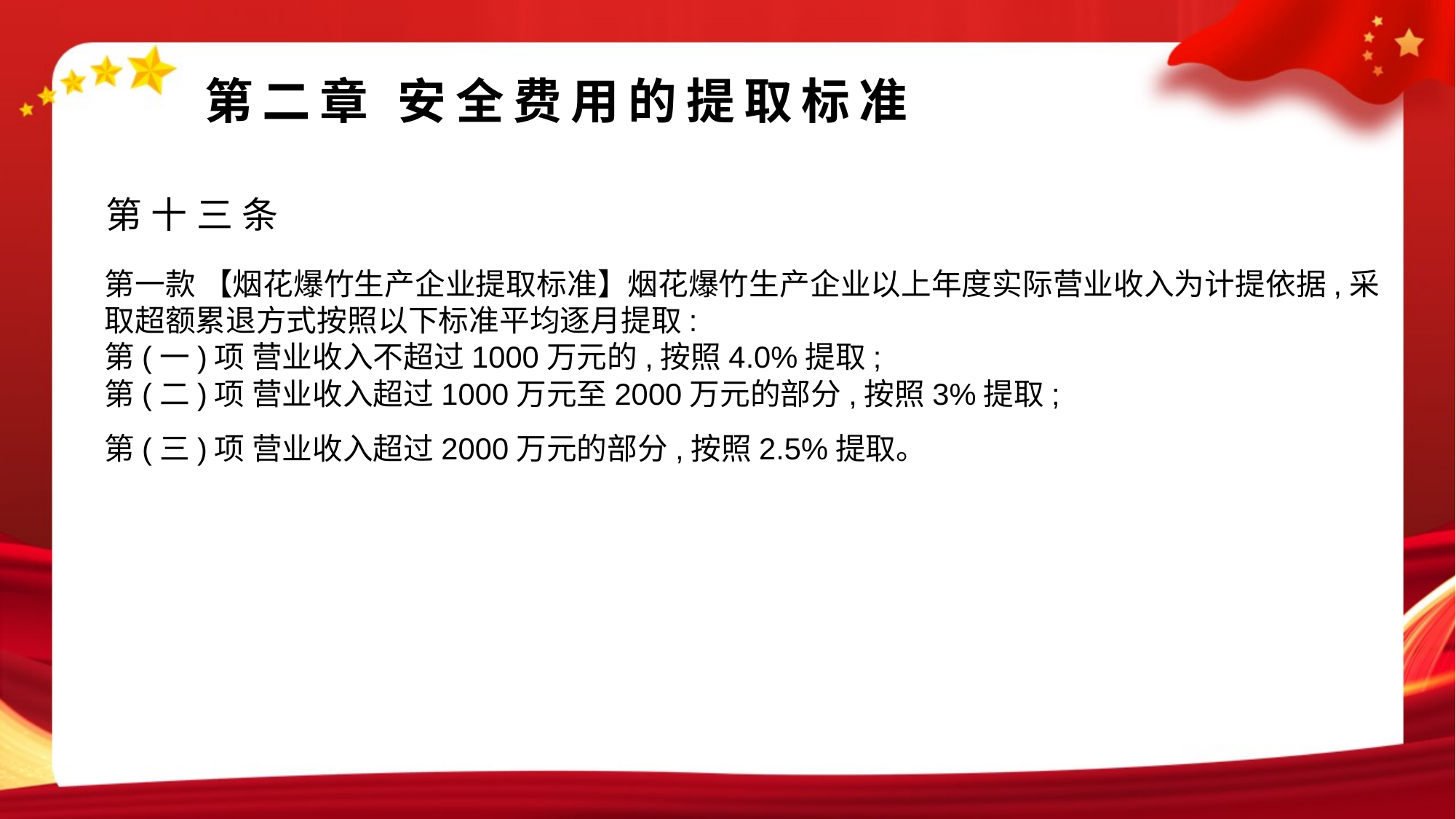

第二章 安全费用的提取标准
第十三条
第一款 【烟花爆竹生产企业提取标准】烟花爆竹生产企业以上年度实际营业收入为计提依据,采取超额累退方式按照以下标准平均逐月提取:
第(一)项 营业收入不超过1000万元的,按照4.0%提取;
第(二)项 营业收入超过1000万元至2000万元的部分,按照3%提取;
第(三)项 营业收入超过2000万元的部分,按照2.5%提取。